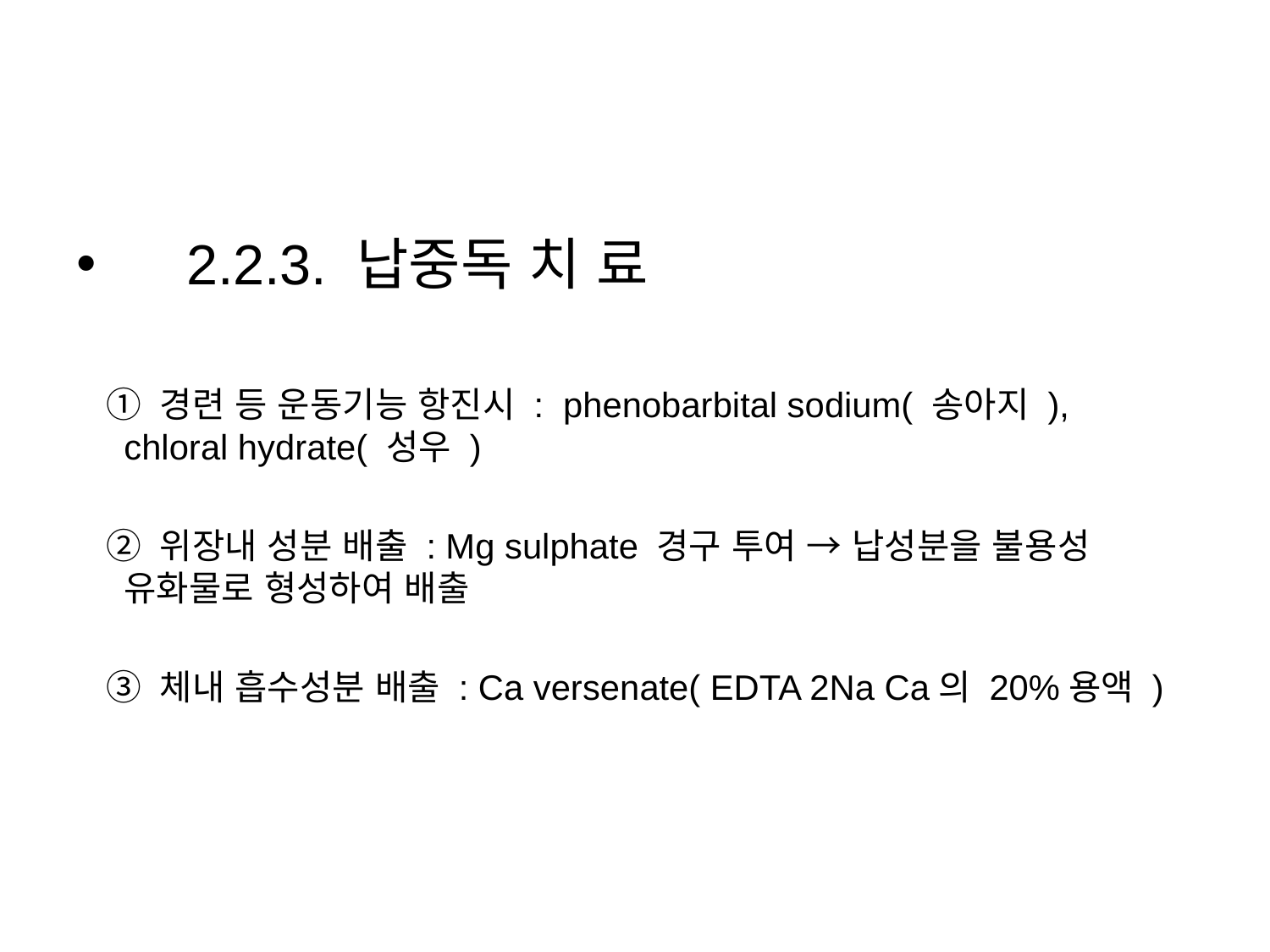

2.2.3. 납중독 치 료

   ① 경련 등 운동기능 항진시 :  phenobarbital sodium( 송아지 ),     chloral hydrate( 성우 )

   ② 위장내 성분 배출 : Mg sulphate 경구 투여 → 납성분을 불용성     유화물로 형성하여 배출

   ③ 체내 흡수성분 배출 : Ca versenate( EDTA 2Na Ca의 20%용액 )